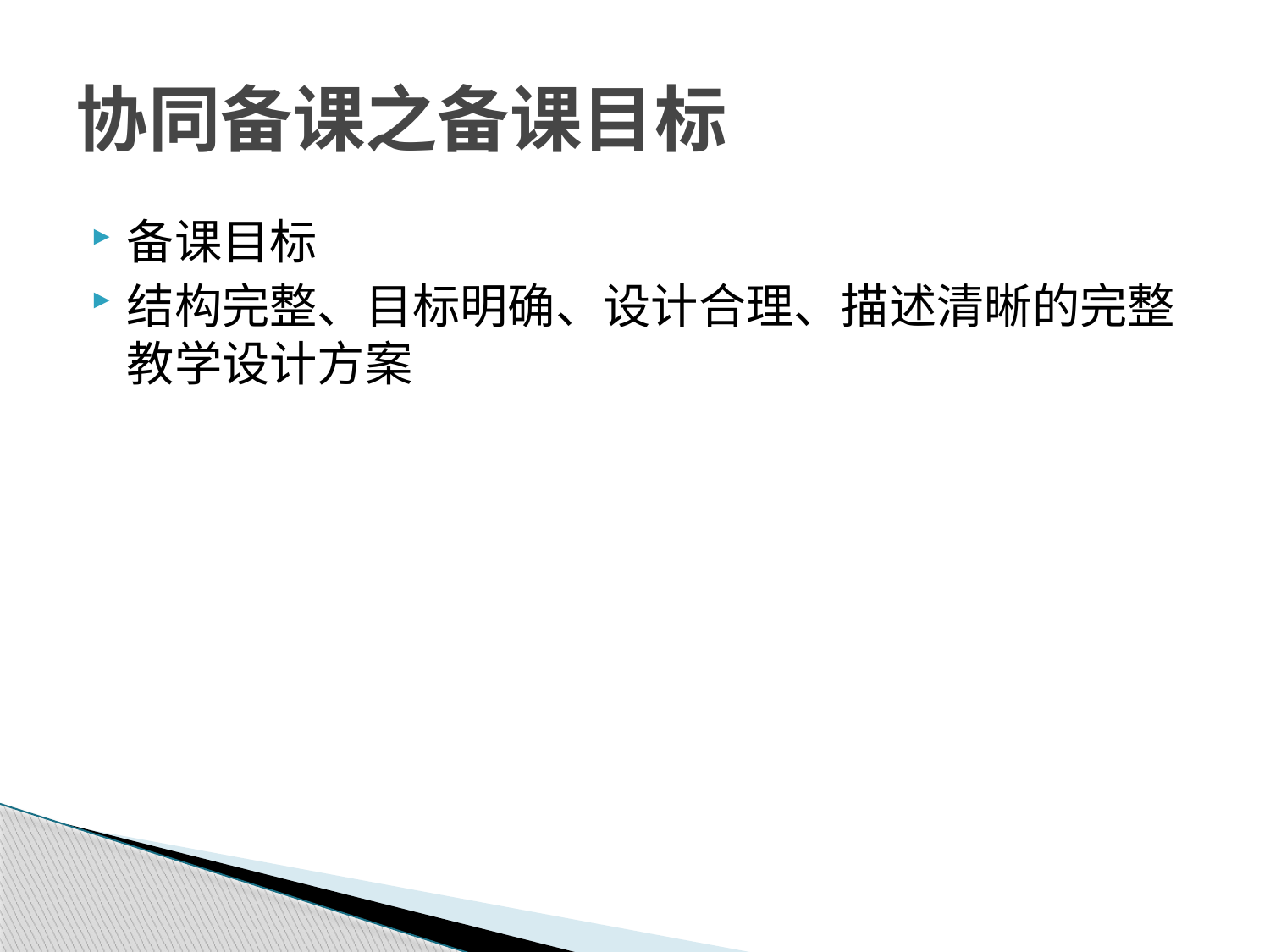

# 协同备课之备课目标
备课目标
结构完整、目标明确、设计合理、描述清晰的完整教学设计方案